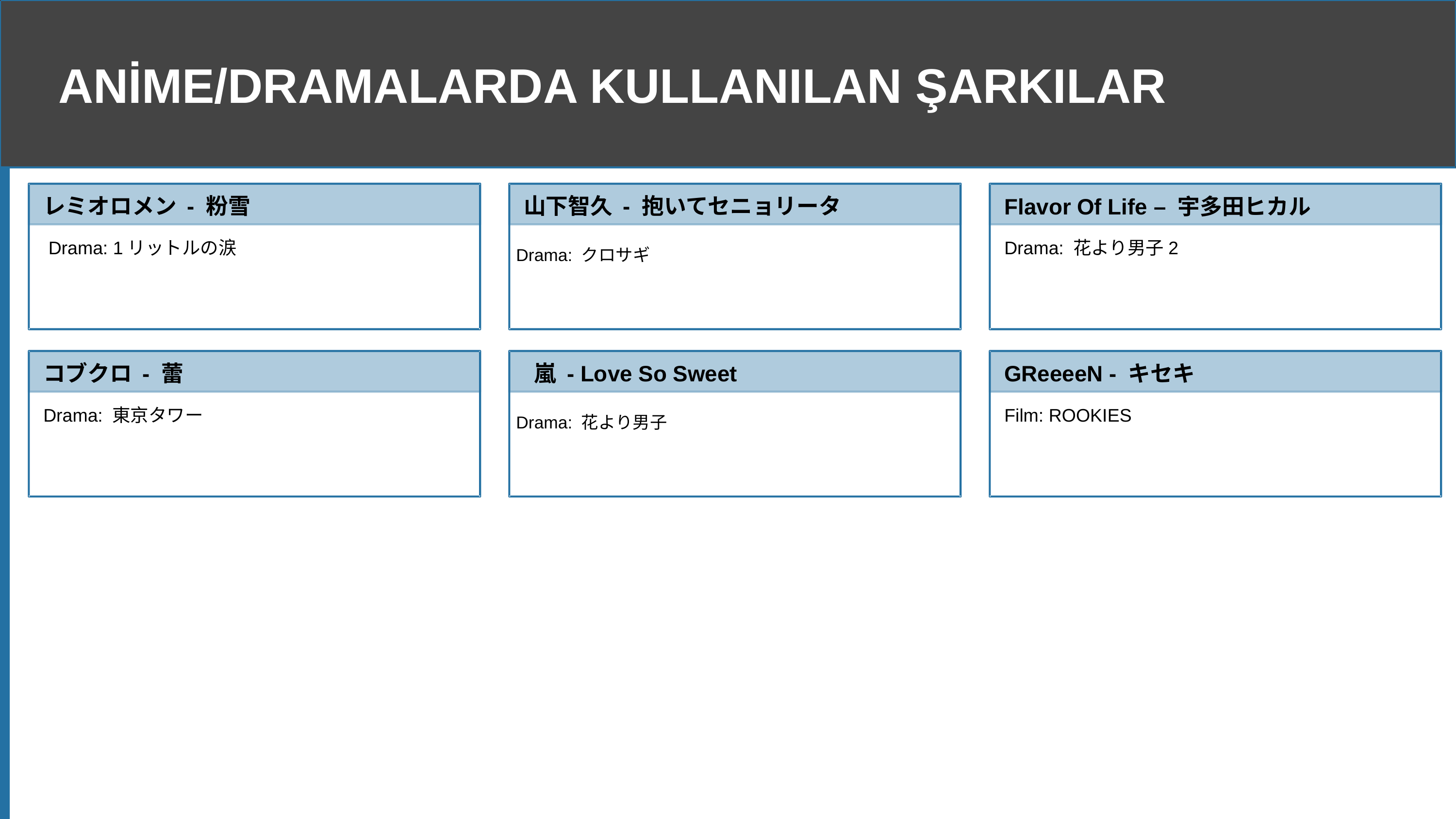

ANİME/DRAMALARDA KULLANILAN ŞARKILAR

レミオロメン - 粉雪

山下智久 - 抱いてセニョリータ

Flavor Of Life – 宇多田ヒカル

 Drama: 1リットルの涙

Drama: クロサギ

Drama: 花より男子2

コブクロ - 蕾

 嵐 - Love So Sweet

GReeeeN - キセキ

Drama: 東京タワー

Drama: 花より男子

Film: ROOKIES